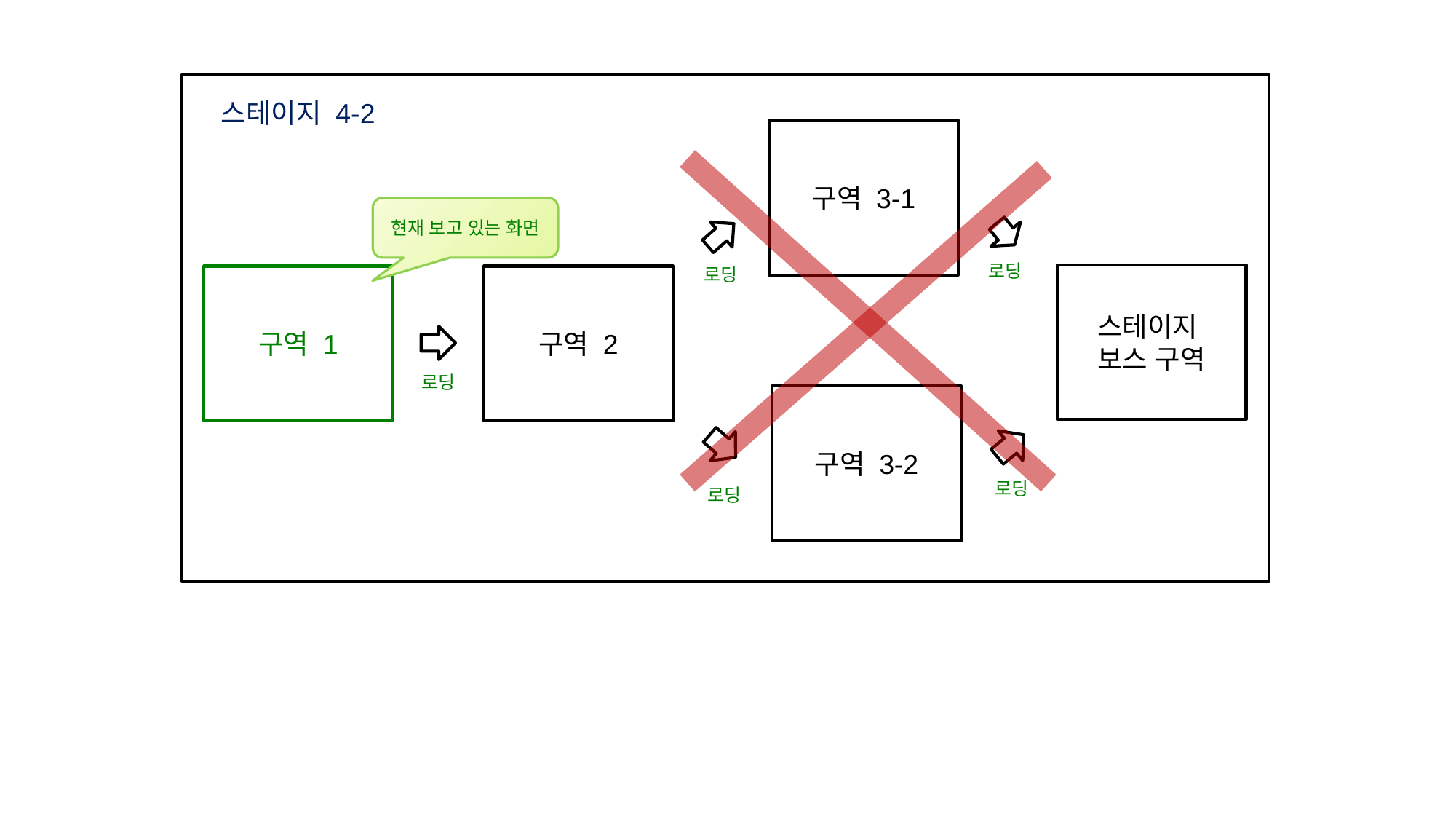

스테이지 4-2
구역 3-1
현재 보고 있는 화면

로딩
로딩
스테이지
보스 구역
구역 1
구역 2

로딩
구역 3-2

로딩
로딩